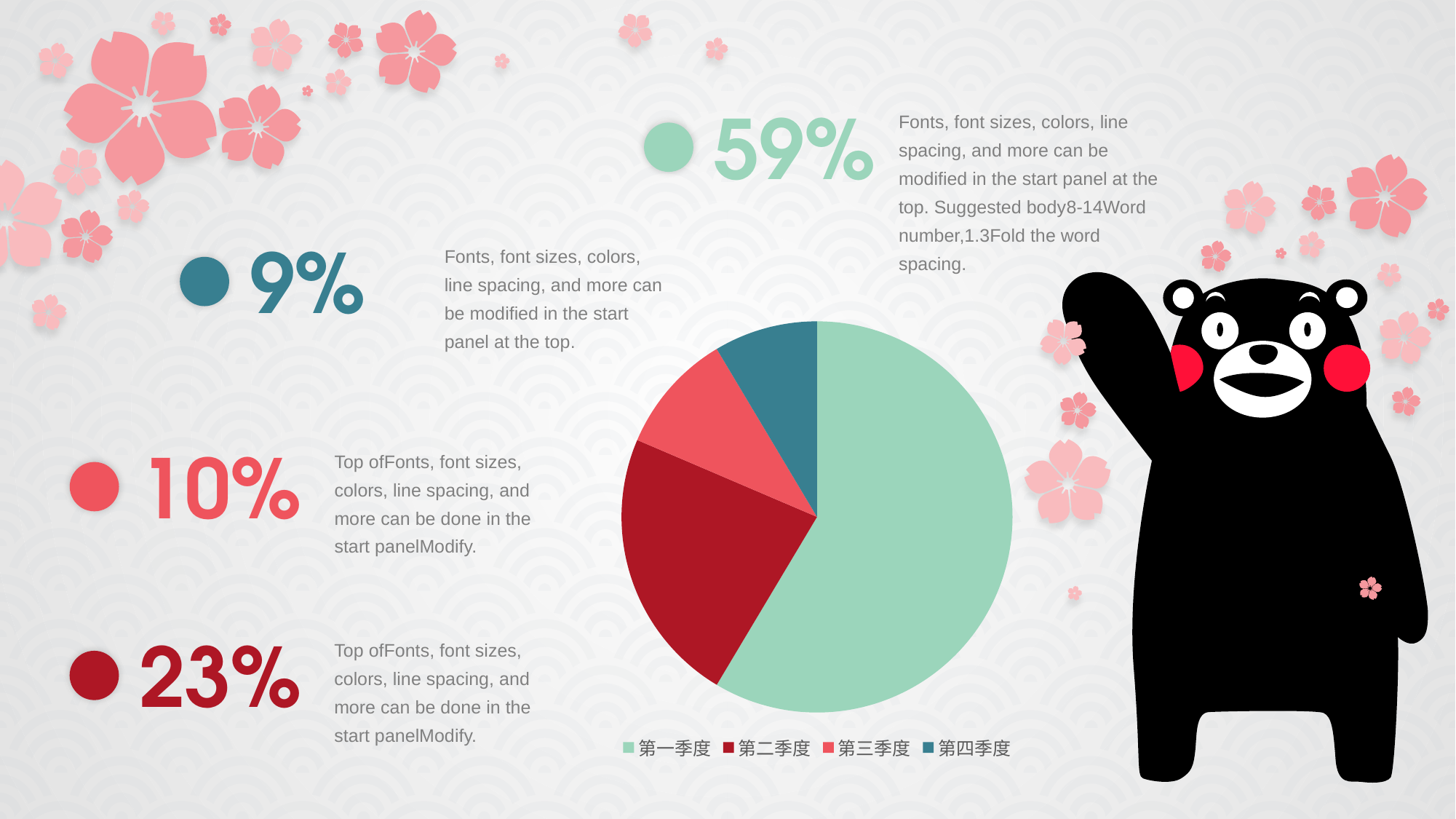

59%
Fonts, font sizes, colors, line spacing, and more can be modified in the start panel at the top. Suggested body8-14Word number,1.3Fold the word spacing.

9%

Fonts, font sizes, colors, line spacing, and more can be modified in the start panel at the top.

### Chart

| Category | 销售额 |
|---|---|
| 第一季度 | 8.2 |
| 第二季度 | 3.2 |
| 第三季度 | 1.4 |
| 第四季度 | 1.2 |

10%
Top ofFonts, font sizes, colors, line spacing, and more can be done in the start panelModify.

23%
Top ofFonts, font sizes, colors, line spacing, and more can be done in the start panelModify.